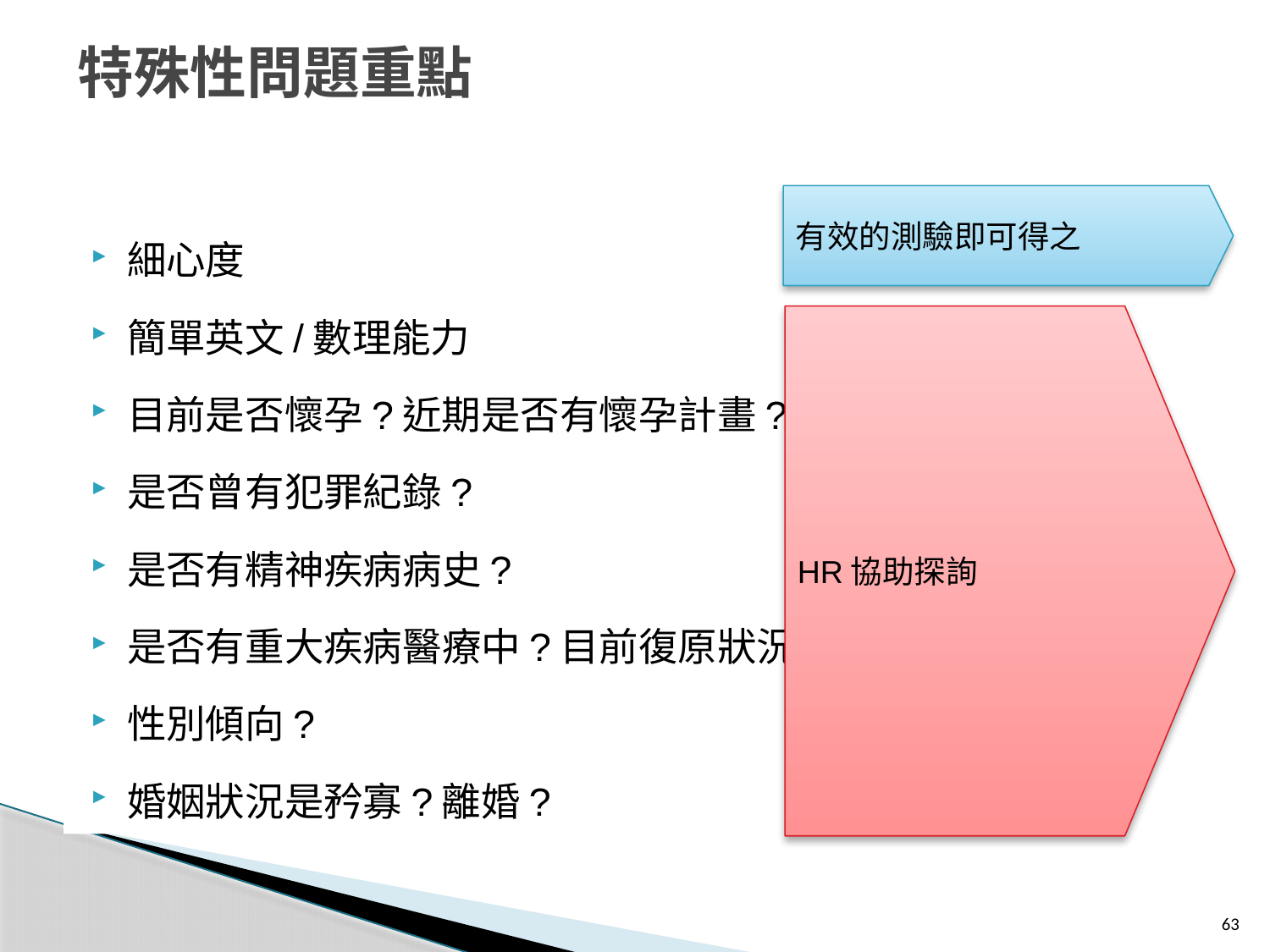

# 特殊性問題重點
有效的測驗即可得之
細心度
簡單英文/數理能力
目前是否懷孕?近期是否有懷孕計畫?
是否曾有犯罪紀錄?
是否有精神疾病病史?
是否有重大疾病醫療中?目前復原狀況?
性別傾向?
婚姻狀況是矜寡?離婚?
HR協助探詢
63